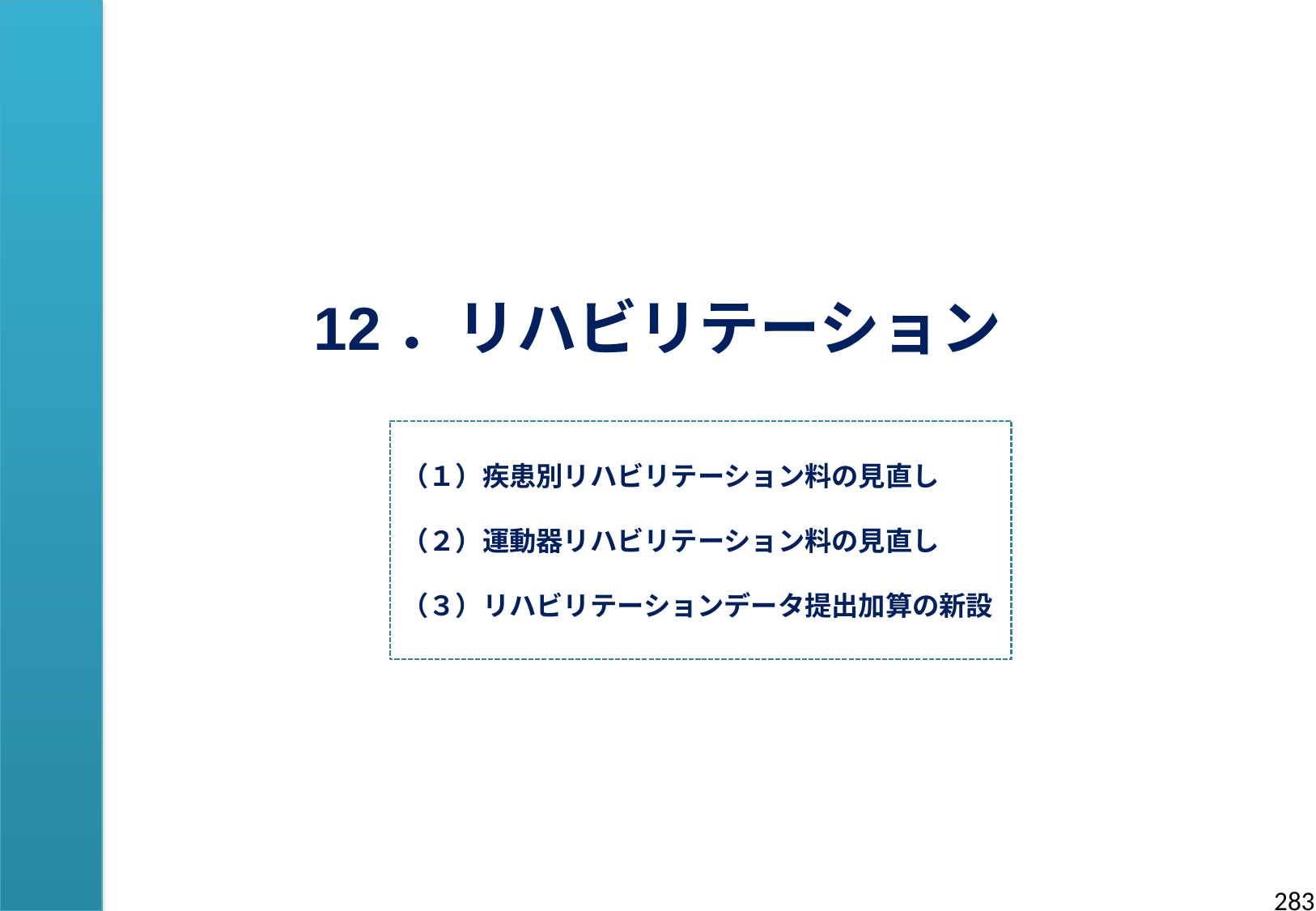

12．リハビリテーション

（１）疾患別リハビリテーション料の見直し

（２）運動器リハビリテーション料の見直し

（３）リハビリテーションデータ提出加算の新設

283